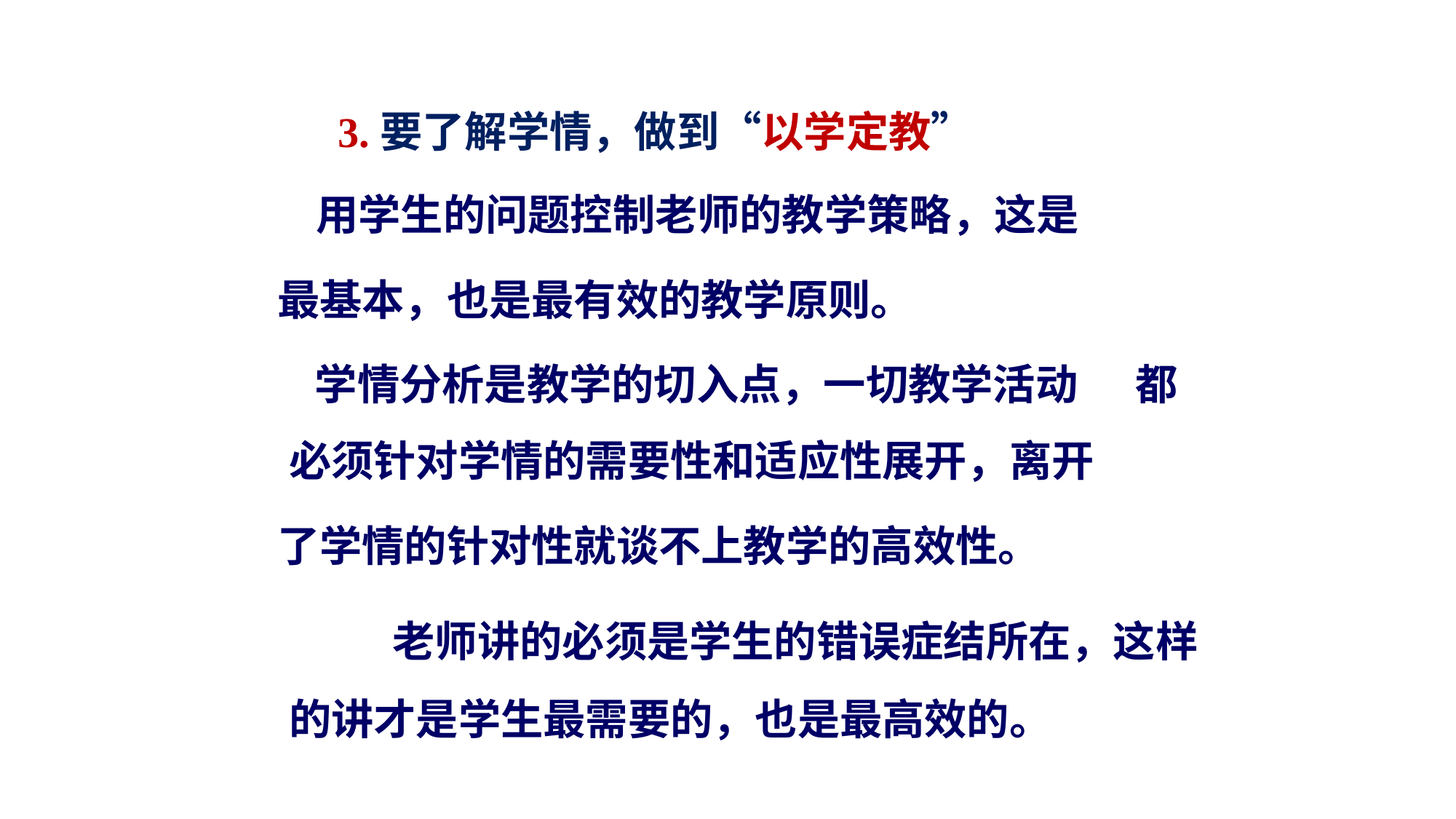

用学生的问题控制老师的教学策略，这是
  最基本，也是最有效的教学原则。
      学情分析是教学的切入点，一切教学活动      都必须针对学情的需要性和适应性展开，离开
  了学情的针对性就谈不上教学的高效性。
            老师讲的必须是学生的错误症结所在，这样的讲才是学生最需要的，也是最高效的。
3.要了解学情，做到“以学定教”